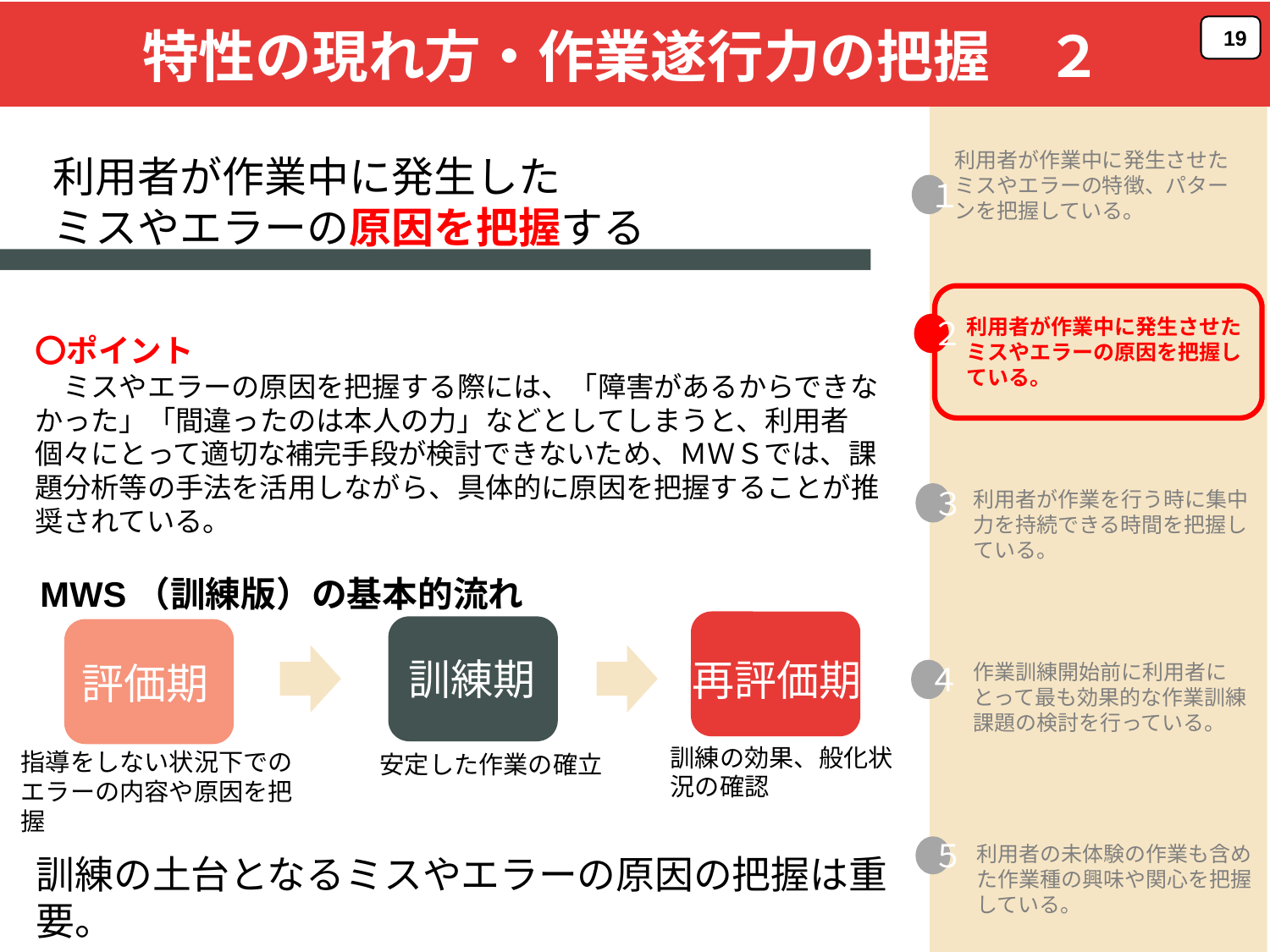

19
特性の現れ方・作業遂行力の把握　２

利用者が作業中に発生させたミスやエラーの特徴、パターンを把握している。
利用者が作業中に発生した
ミスやエラーの原因を把握する
１
２
３
４
５

利用者が作業中に発生させたミスやエラーの原因を把握している。
〇ポイント
　ミスやエラーの原因を把握する際には、「障害があるからできなかった」「間違ったのは本人の力」などとしてしまうと、利用者個々にとって適切な補完手段が検討できないため、ＭＷＳでは、課題分析等の手法を活用しながら、具体的に原因を把握することが推奨されている。
利用者が作業を行う時に集中力を持続できる時間を把握している。
MWS（訓練版）の基本的流れ

訓練期
再評価期
評価期
作業訓練開始前に利用者にとって最も効果的な作業訓練課題の検討を行っている。
訓練の効果、般化状況の確認
指導をしない状況下での
エラーの内容や原因を把握
安定した作業の確立
利用者の未体験の作業も含めた作業種の興味や関心を把握している。
訓練の土台となるミスやエラーの原因の把握は重要。